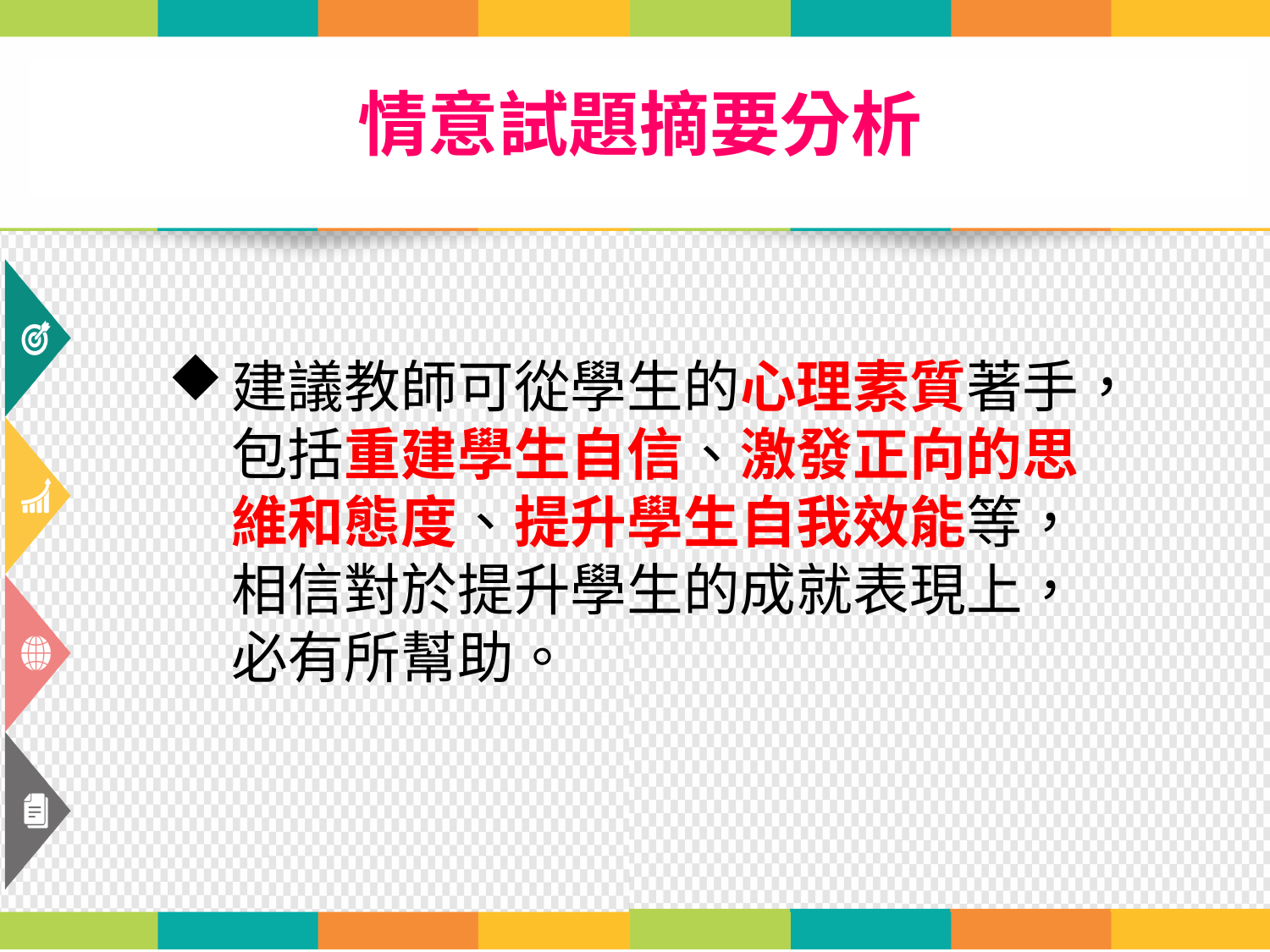

# 情意試題摘要分析
建議教師可從學生的心理素質著手，包括重建學生自信、激發正向的思維和態度、提升學生自我效能等，相信對於提升學生的成就表現上，必有所幫助。